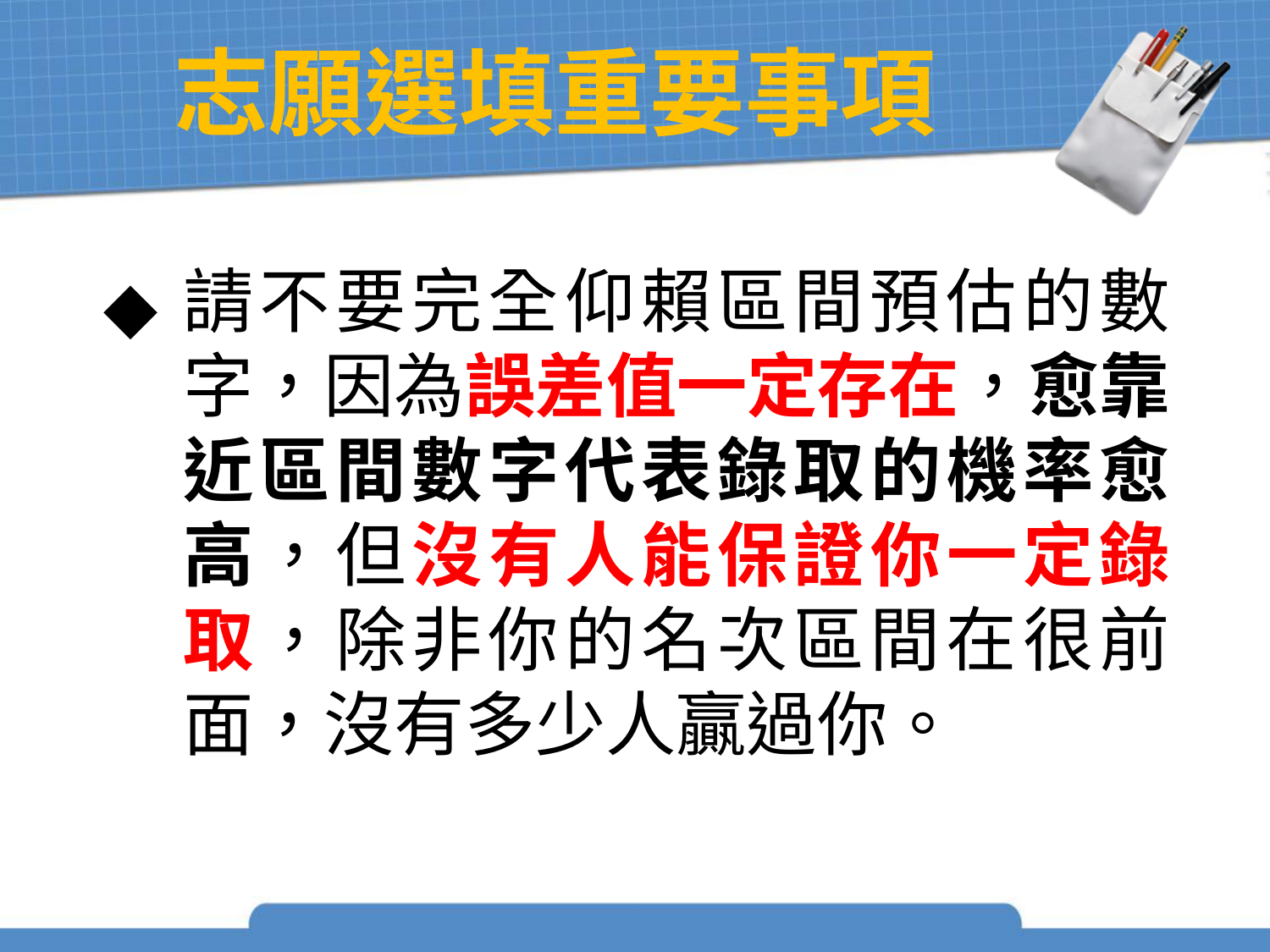

志願選填重要事項
請不要完全仰賴區間預估的數字，因為誤差值一定存在，愈靠近區間數字代表錄取的機率愈高，但沒有人能保證你一定錄取，除非你的名次區間在很前面，沒有多少人贏過你。